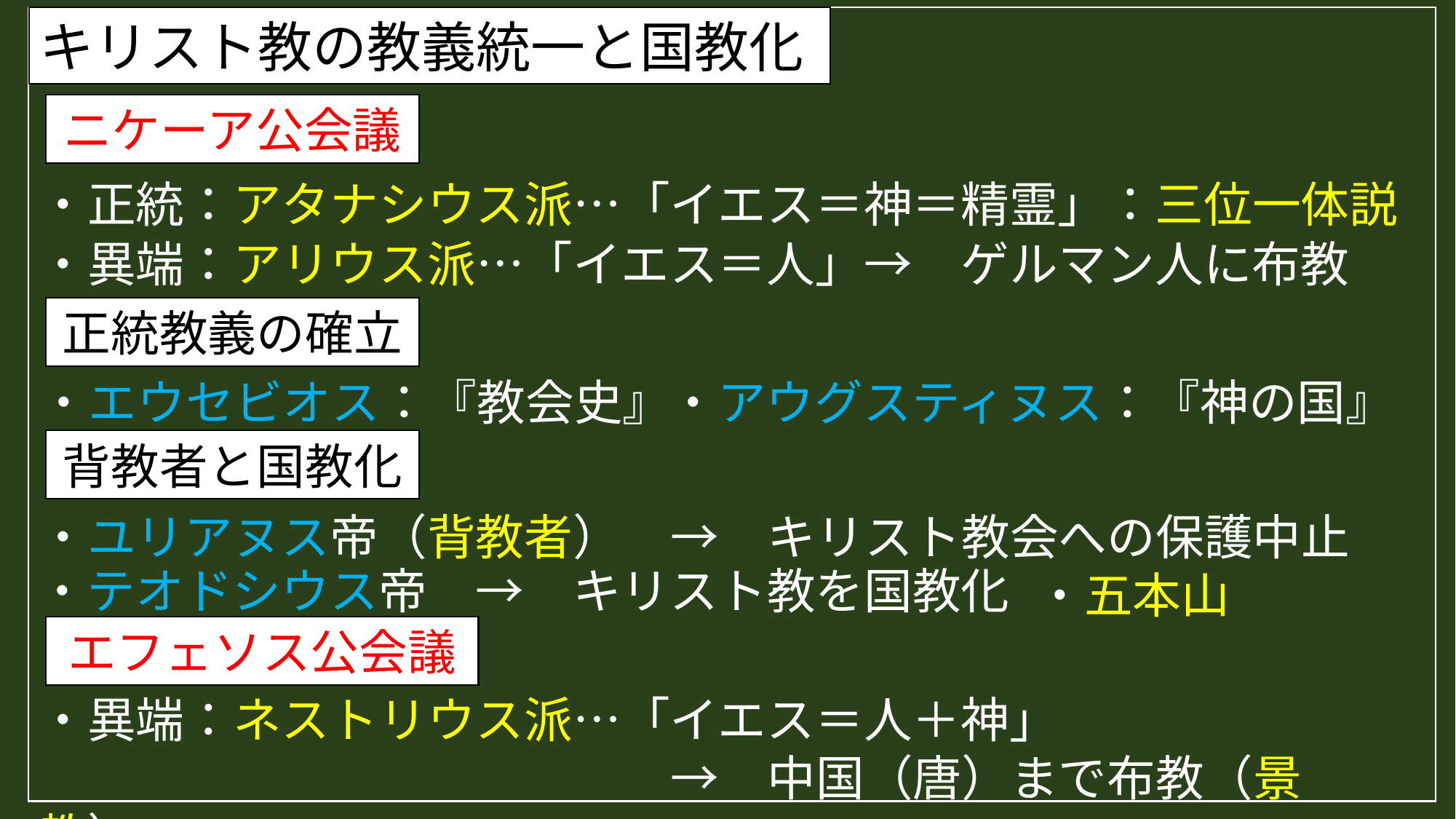

キリスト教の教義統一と国教化
ニケーア公会議
・正統：アタナシウス派…「イエス＝神＝精霊」：三位一体説
・異端：アリウス派…「イエス＝人」→　ゲルマン人に布教
正統教義の確立
・エウセビオス：『教会史』
・アウグスティヌス：『神の国』
背教者と国教化
・ユリアヌス帝（背教者）　→　キリスト教会への保護中止
・テオドシウス帝　→　キリスト教を国教化
・五本山
エフェソス公会議
・異端：ネストリウス派…「イエス＝人＋神」
　　　　　　　　　　　　　→　中国（唐）まで布教（景教）